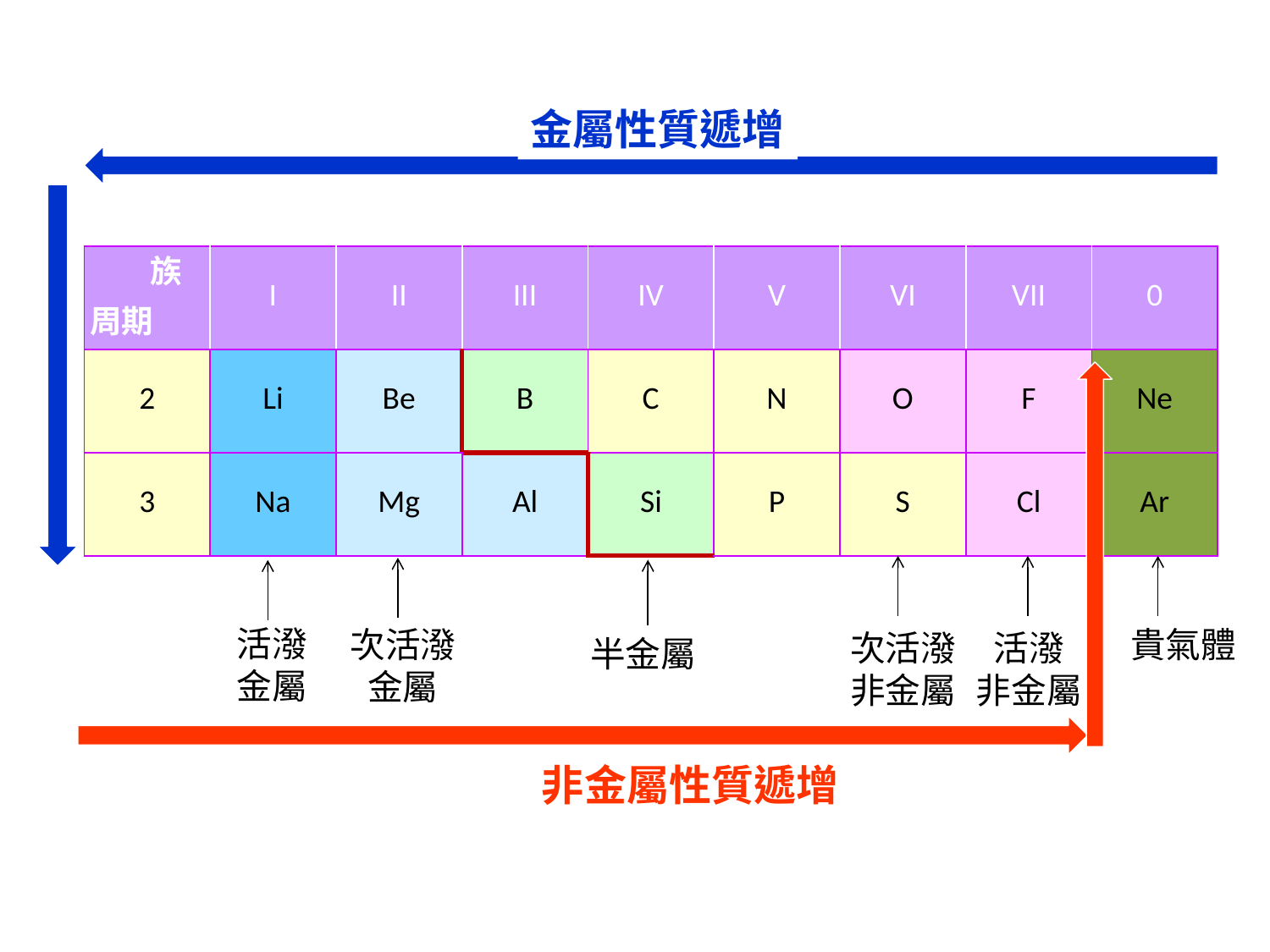

金屬性質遞增

族
|  | I | II | III | IV | V | VI | VII | 0 |
| --- | --- | --- | --- | --- | --- | --- | --- | --- |
| 2 | Li | Be | B | C | N | O | F | Ne |
| 3 | Na | Mg | Al | Si | P | S | Cl | Ar |
周期

活潑
金屬
貴氣體
次活潑
金屬
次活潑
非金屬
活潑
非金屬
半金屬

非金屬性質遞增